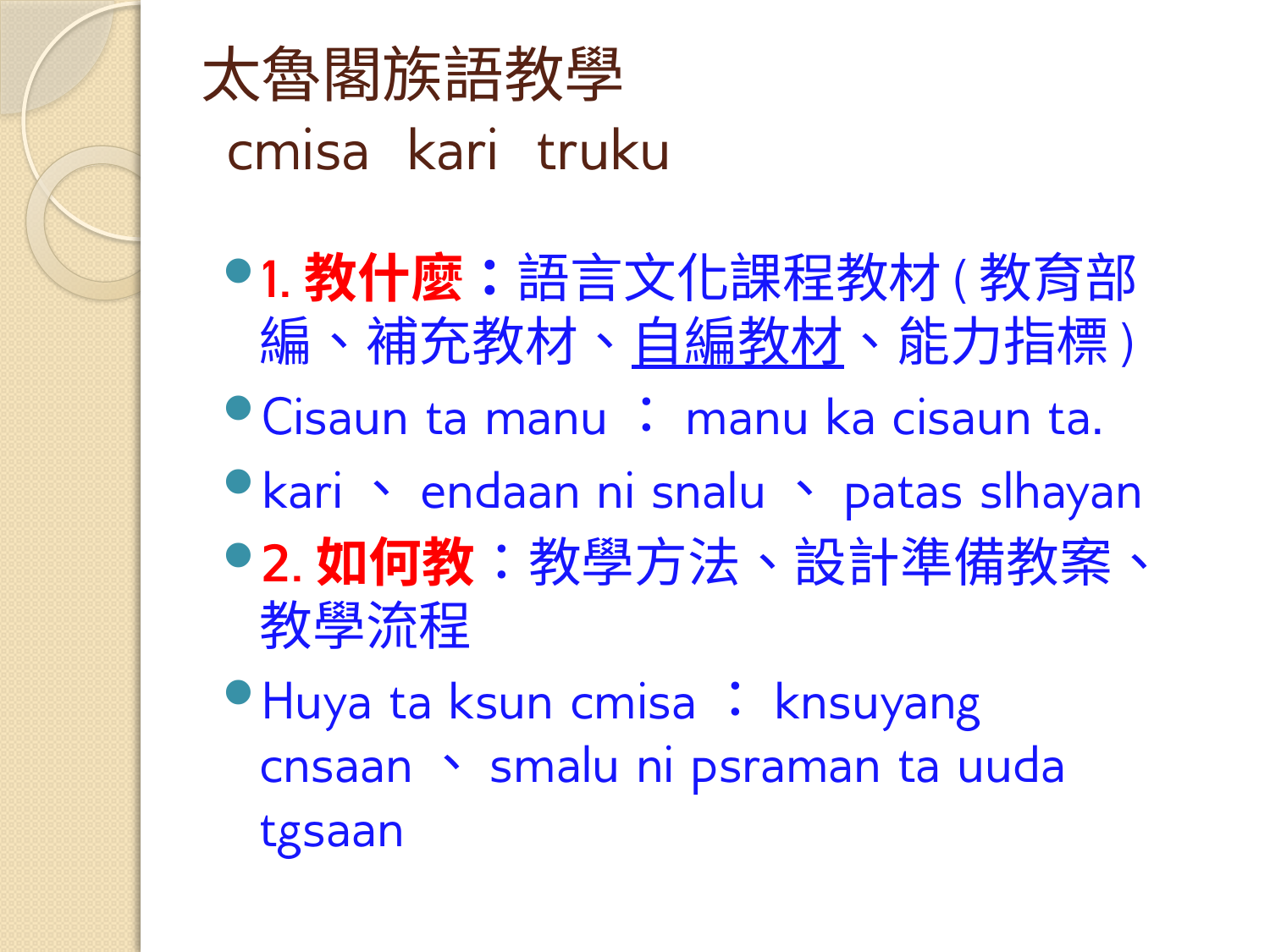

# 太魯閣族語教學 cmisa  kari  truku
1.教什麼：語言文化課程教材(教育部編、補充教材、自編教材、能力指標)
Cisaun ta manu：manu ka cisaun ta.
kari、endaan ni snalu、patas slhayan
2.如何教：教學方法、設計準備教案、教學流程
Huya ta ksun cmisa：knsuyang cnsaan、smalu ni psraman ta uuda tgsaan